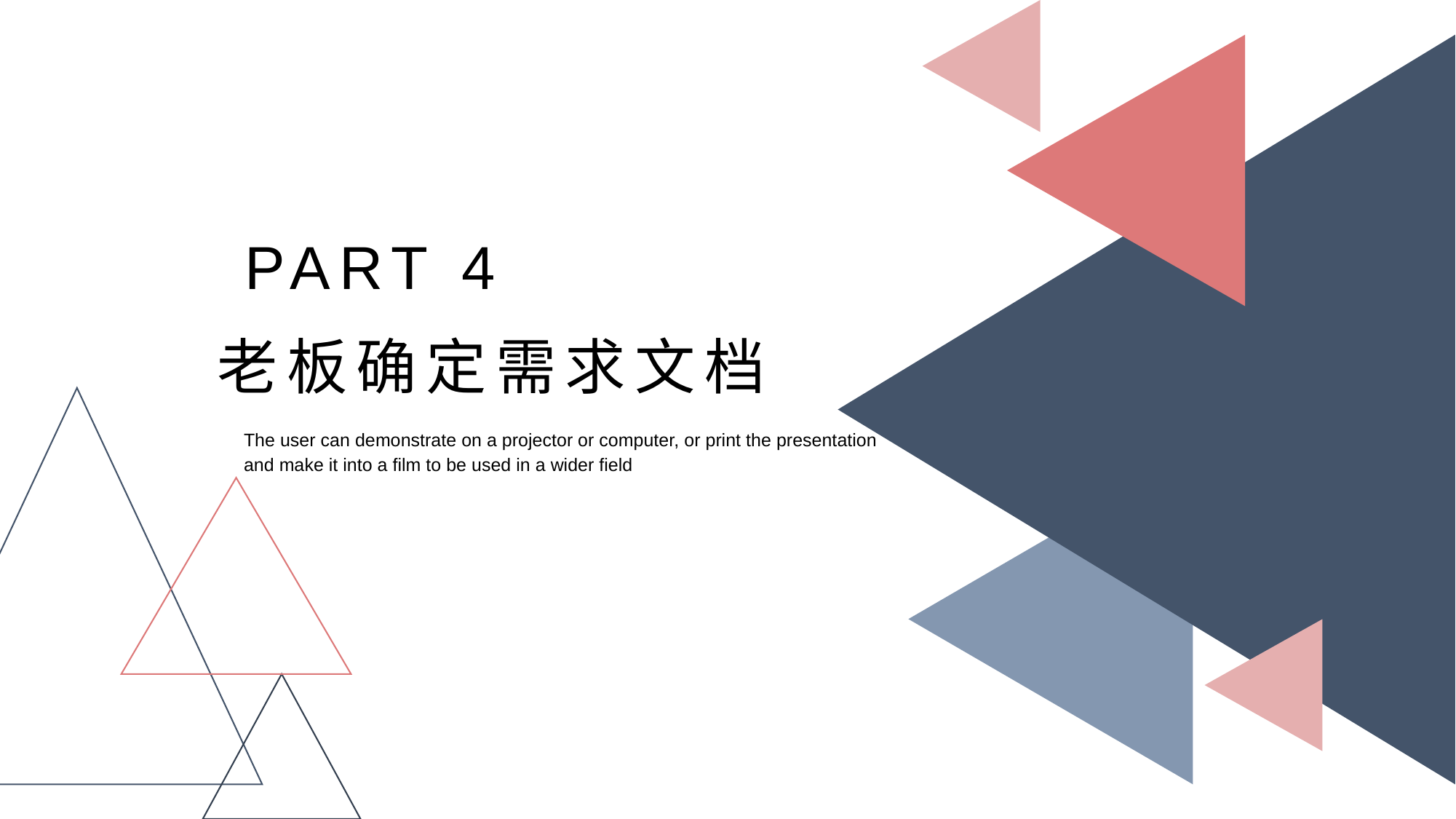

PART 4
老板确定需求文档
The user can demonstrate on a projector or computer, or print the presentation and make it into a film to be used in a wider field